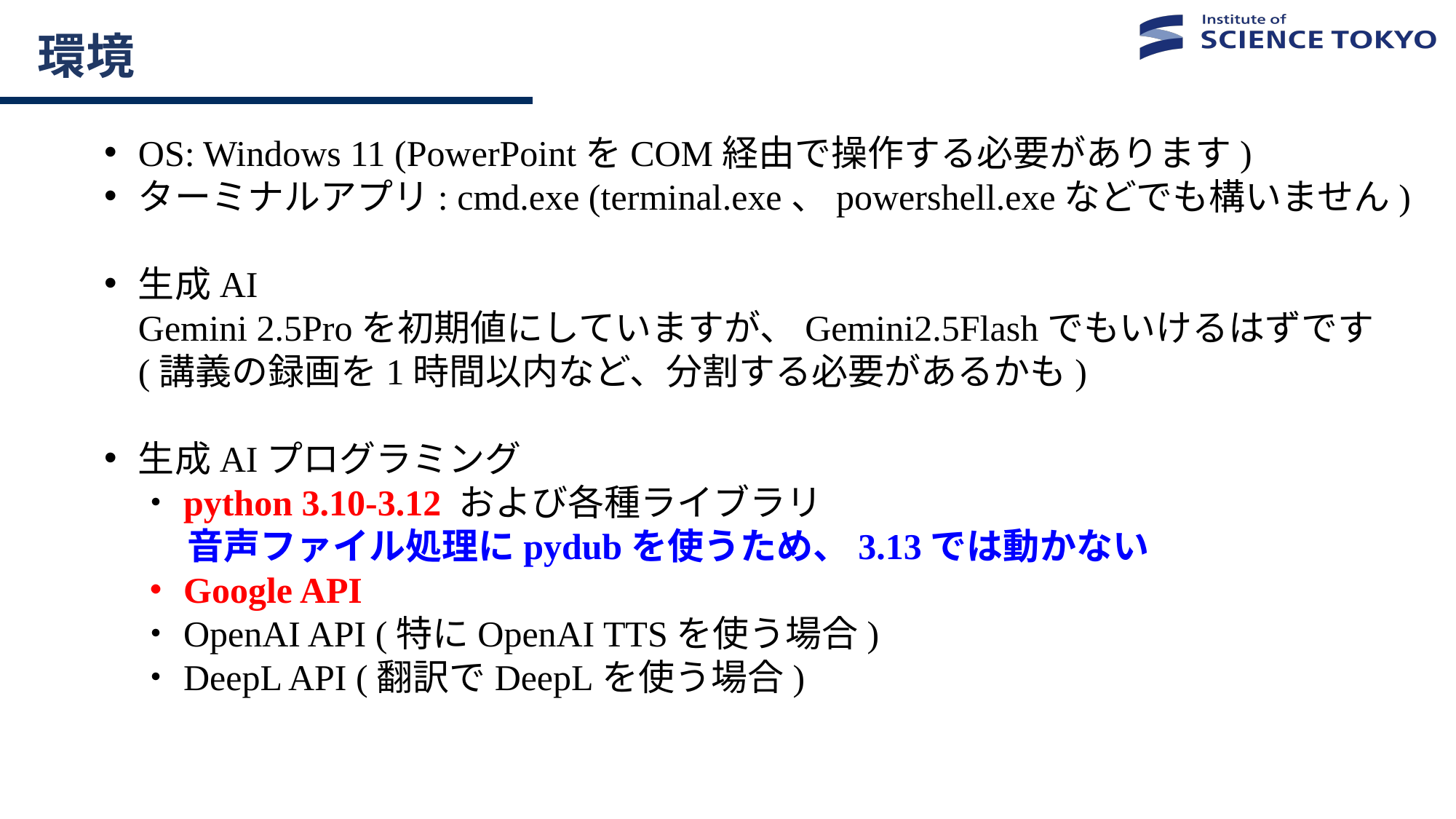

# 環境
OS: Windows 11 (PowerPointをCOM経由で操作する必要があります)
ターミナルアプリ: cmd.exe (terminal.exe、powershell.exeなどでも構いません)

生成AI
Gemini 2.5Proを初期値にしていますが、Gemini2.5Flashでもいけるはずです
(講義の録画を1時間以内など、分割する必要があるかも)

生成AIプログラミング
・python 3.10-3.12 および各種ライブラリ
      音声ファイル処理にpydubを使うため、3.13では動かない
・Google API
・OpenAI API (特にOpenAI TTSを使う場合)
・DeepL API (翻訳でDeepLを使う場合)